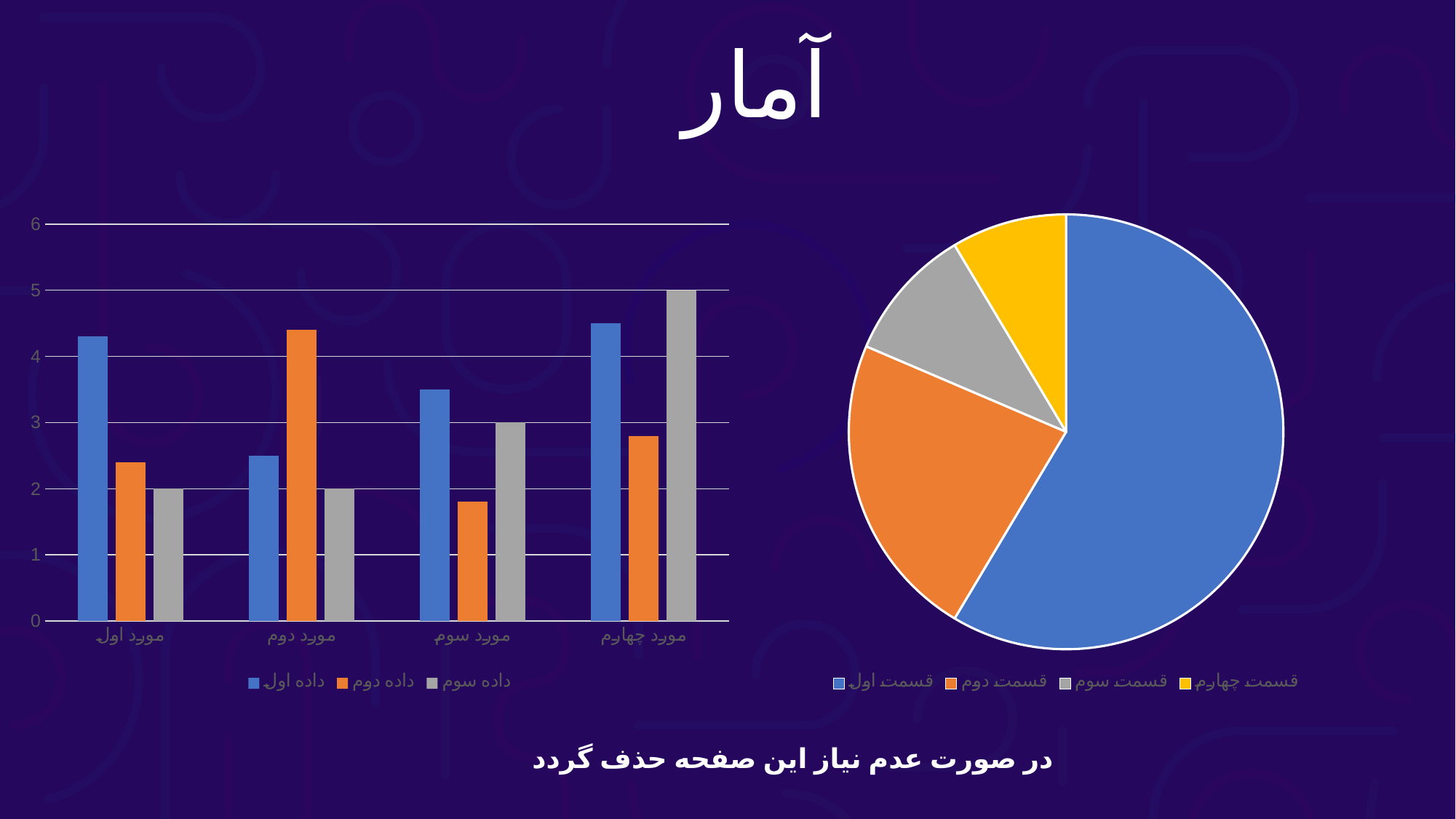

آمار

### Chart

| Category | داده اول | داده دوم | داده سوم |
|---|---|---|---|
| مورد اول | 4.3 | 2.4 | 2.0 |
| مورد دوم | 2.5 | 4.4 | 2.0 |
| مورد سوم | 3.5 | 1.8 | 3.0 |
| مورد چهارم | 4.5 | 2.8 | 5.0 |

### Chart

| Category | Sales |
|---|---|
| قسمت اول | 8.2 |
| قسمت دوم | 3.2 |
| قسمت سوم | 1.4 |
| قسمت چهارم | 1.2 |
در صورت عدم نیاز این صفحه حذف گردد
PPT模板 http://www.1ppt.com/moban/